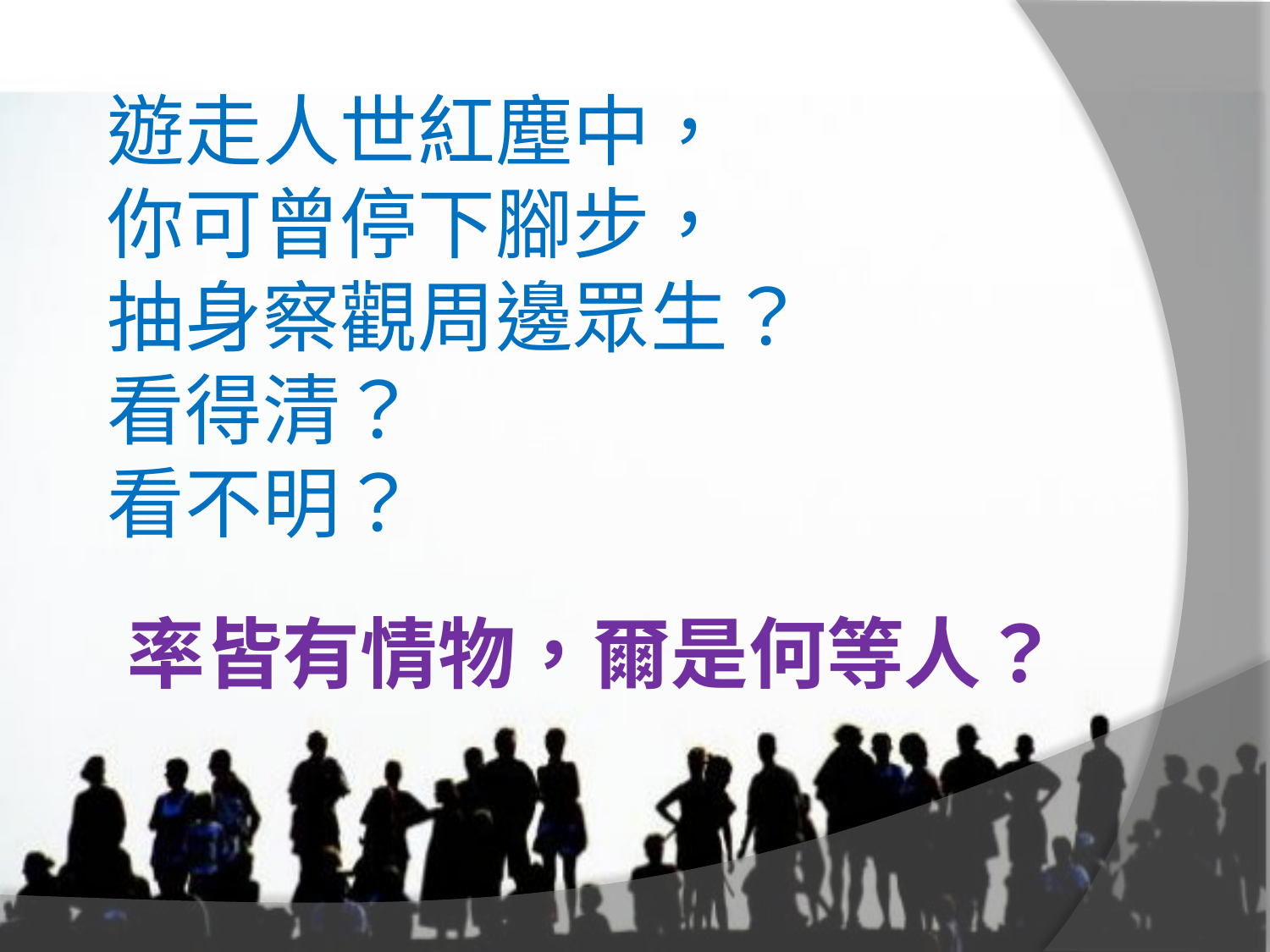

遊走人世紅塵中，
你可曾停下腳步，
抽身察觀周邊眾生？
看得清？
看不明？
率皆有情物，爾是何等人？